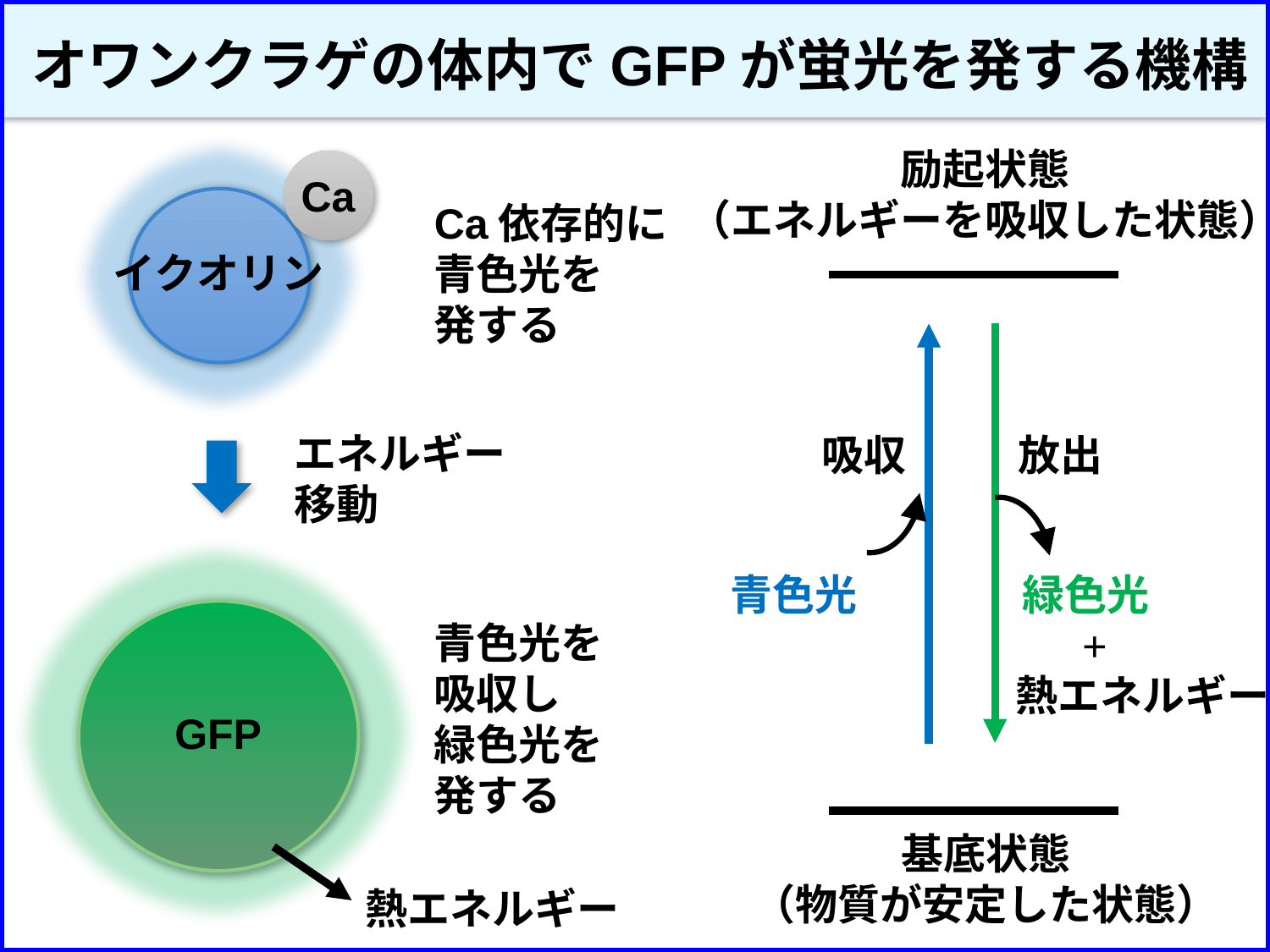

オワンクラゲの体内でGFPが蛍光を発する機構

イクオリン

Ca
励起状態
（エネルギーを吸収した状態）
Ca依存的に
青色光を
発する
エネルギー
移動
吸収
放出

GFP
熱エネルギー
青色光
緑色光
青色光を
吸収し
緑色光を
発する
+
熱エネルギー
基底状態
（物質が安定した状態）